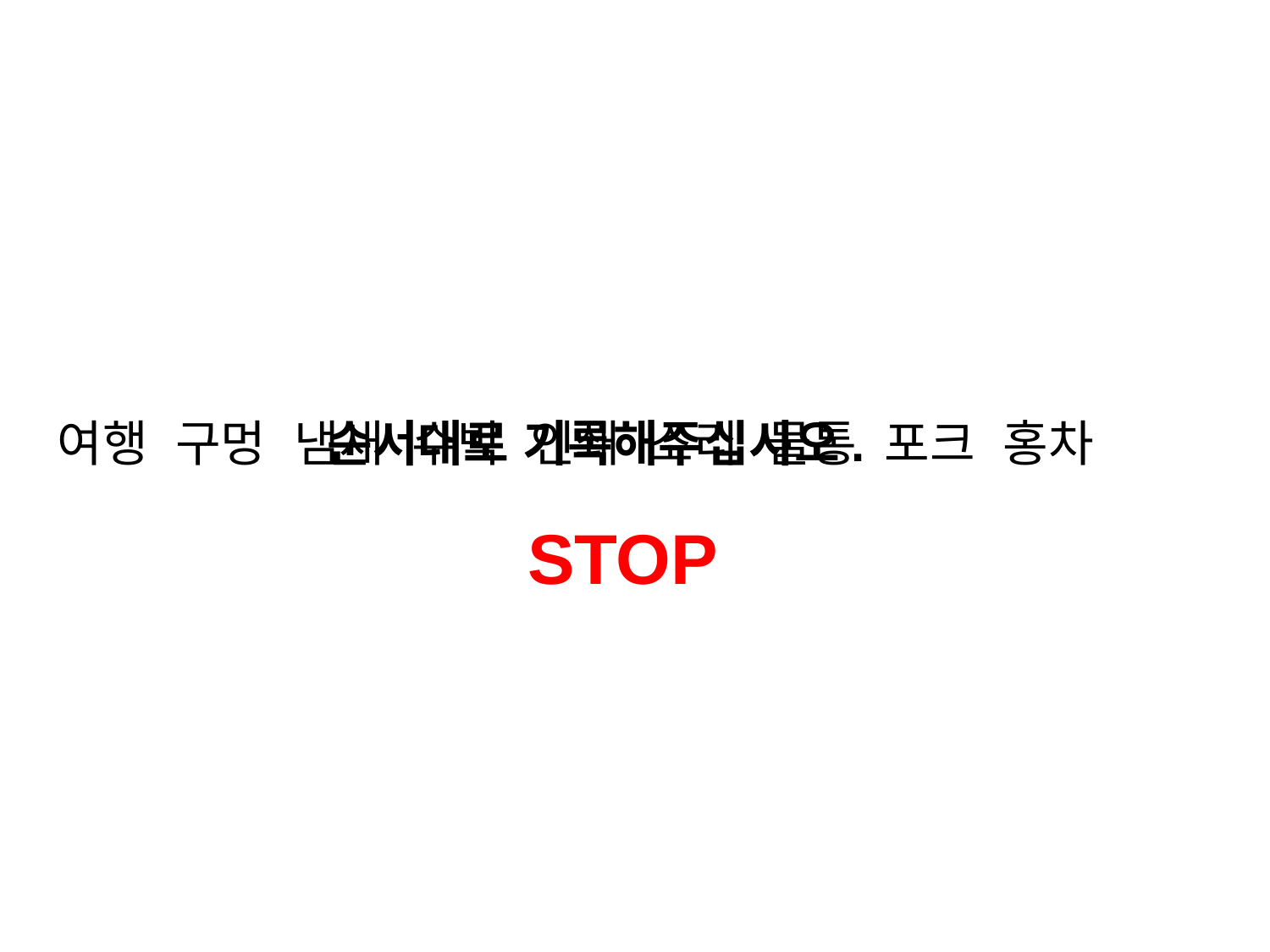

여행  구멍  냄새  수박  인쇄  소리  물통  포크  홍차
순서대로 기록해주십시오.
STOP